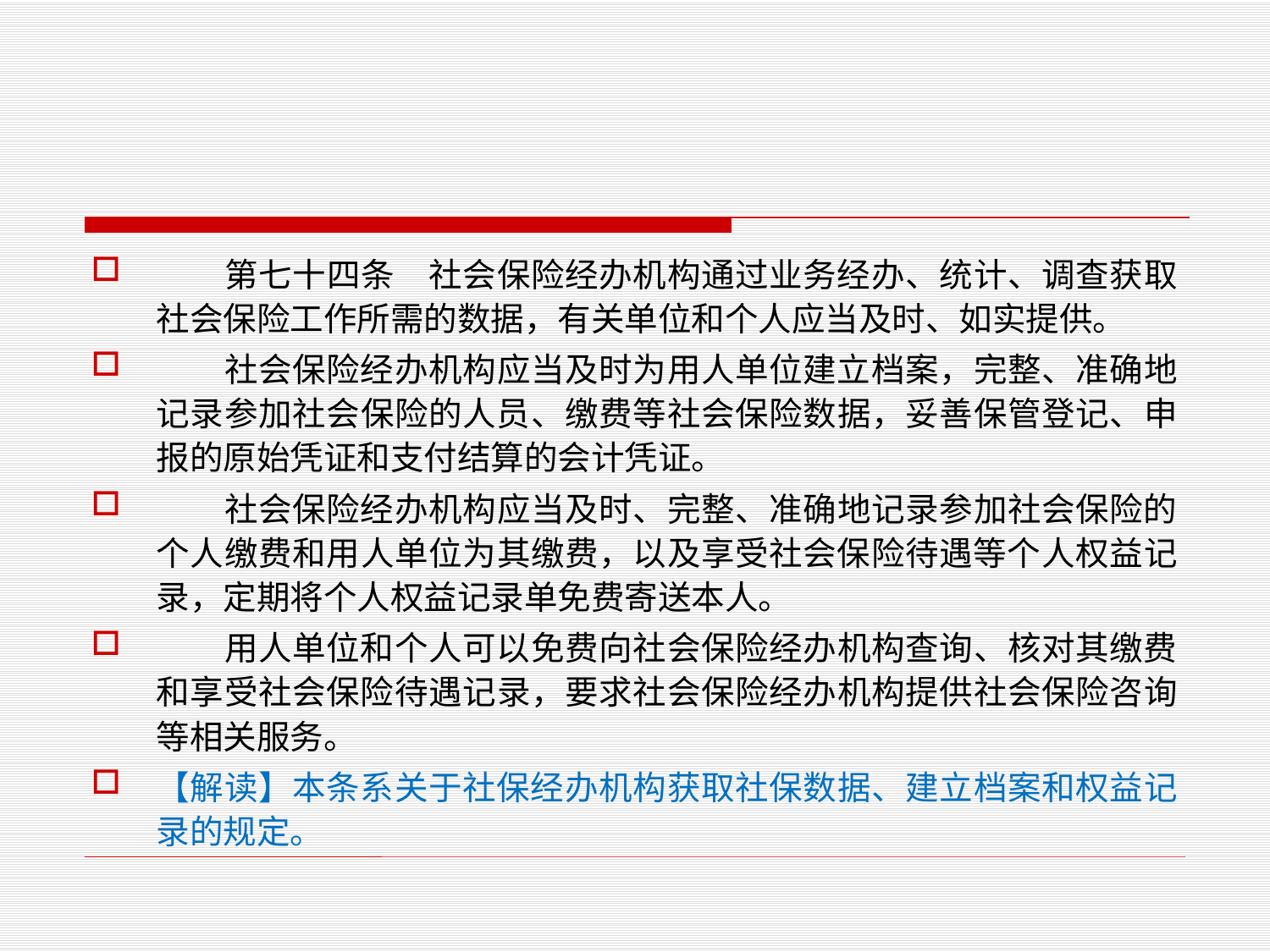

第七十四条　社会保险经办机构通过业务经办、统计、调查获取社会保险工作所需的数据，有关单位和个人应当及时、如实提供。
　　社会保险经办机构应当及时为用人单位建立档案，完整、准确地记录参加社会保险的人员、缴费等社会保险数据，妥善保管登记、申报的原始凭证和支付结算的会计凭证。
　　社会保险经办机构应当及时、完整、准确地记录参加社会保险的个人缴费和用人单位为其缴费，以及享受社会保险待遇等个人权益记录，定期将个人权益记录单免费寄送本人。
　　用人单位和个人可以免费向社会保险经办机构查询、核对其缴费和享受社会保险待遇记录，要求社会保险经办机构提供社会保险咨询等相关服务。
【解读】本条系关于社保经办机构获取社保数据、建立档案和权益记录的规定。